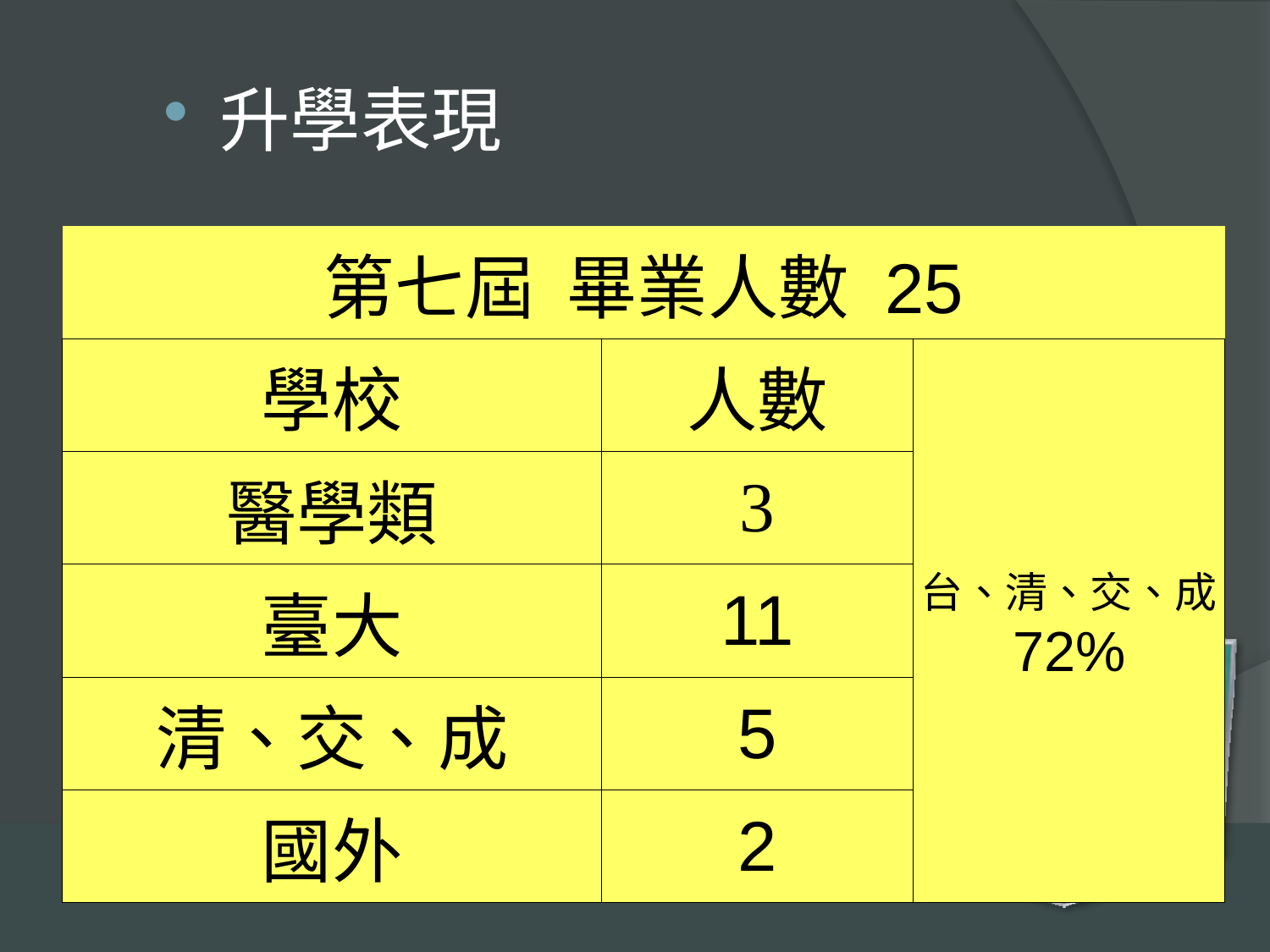

升學表現

| 第七屆 畢業人數 25 |  |  |
| --- | --- | --- |
| 學校 | 人數 | 台、清、交、成 72% |
| 醫學類 | 3 |  |
| 臺大 | 11 |  |
| 清、交、成 | 5 |  |
| 國外 | 2 |  |